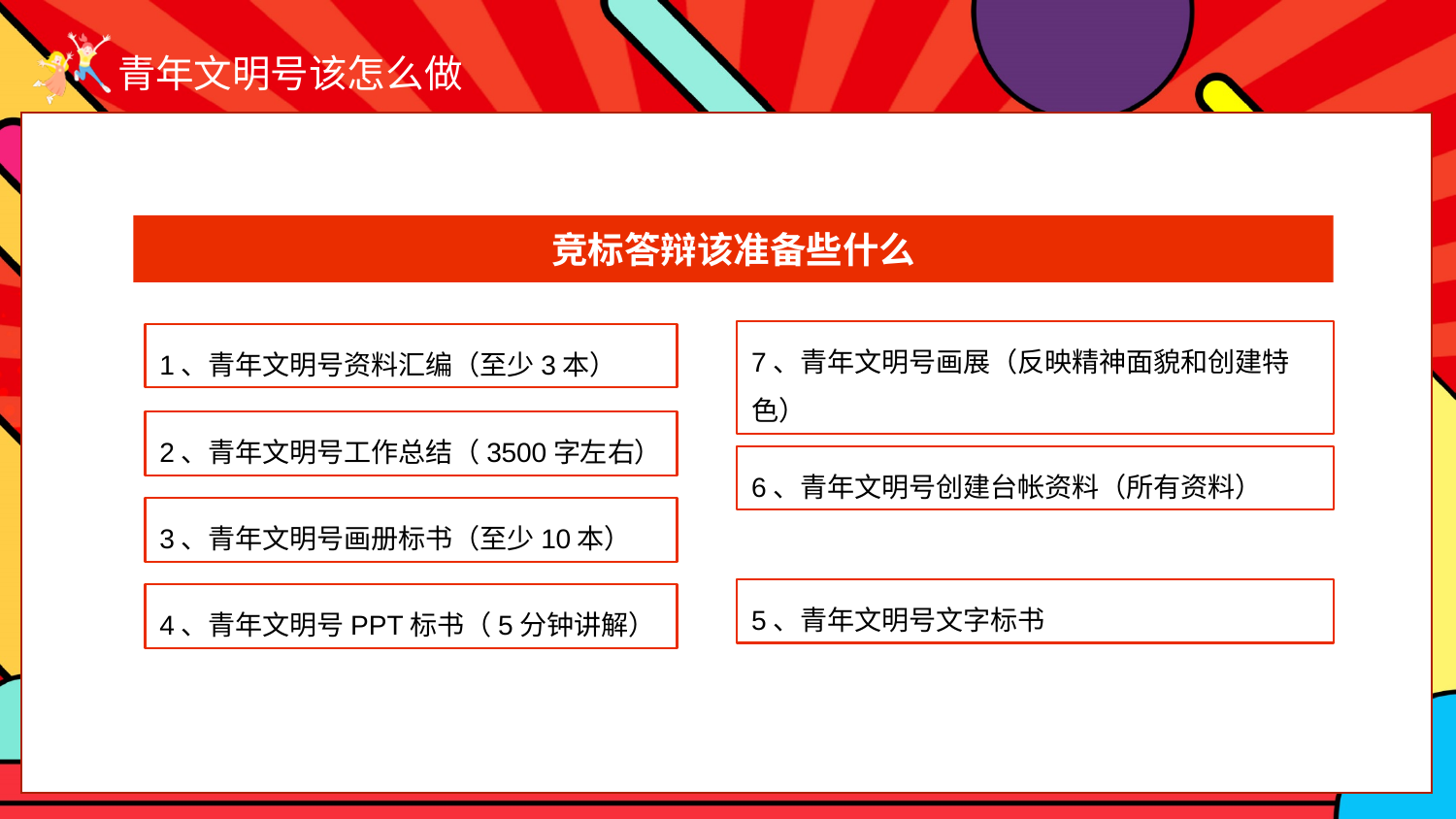

竞标答辩该准备些什么
7、青年文明号画展（反映精神面貌和创建特色）
1、青年文明号资料汇编（至少3本）
2、青年文明号工作总结（3500字左右）
6、青年文明号创建台帐资料（所有资料）
3、青年文明号画册标书（至少10本）
5、青年文明号文字标书
4、青年文明号PPT标书（5分钟讲解）